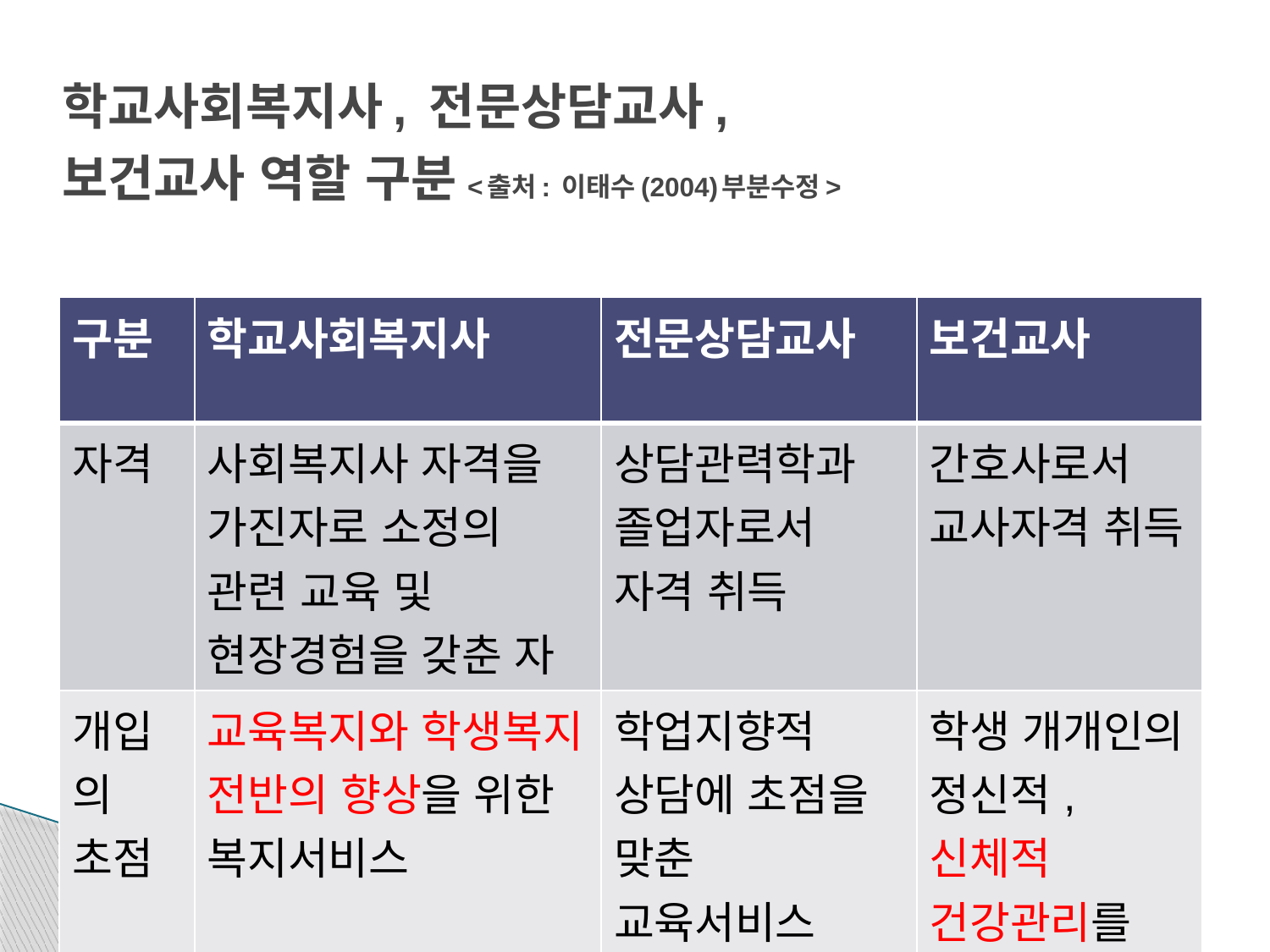

# 학교사회복지사, 전문상담교사, 보건교사 역할 구분<출처: 이태수(2004)부분수정>
| 구분 | 학교사회복지사 | 전문상담교사 | 보건교사 |
| --- | --- | --- | --- |
| 자격 | 사회복지사 자격을 가진자로 소정의 관련 교육 및 현장경험을 갖춘 자 | 상담관력학과 졸업자로서 자격 취득 | 간호사로서 교사자격 취득 |
| 개입의 초점 | 교육복지와 학생복지 전반의 향상을 위한 복지서비스 | 학업지향적 상담에 초점을 맞춘 교육서비스 | 학생 개개인의 정신적, 신체적 건강관리를 위한 보건서비스 |